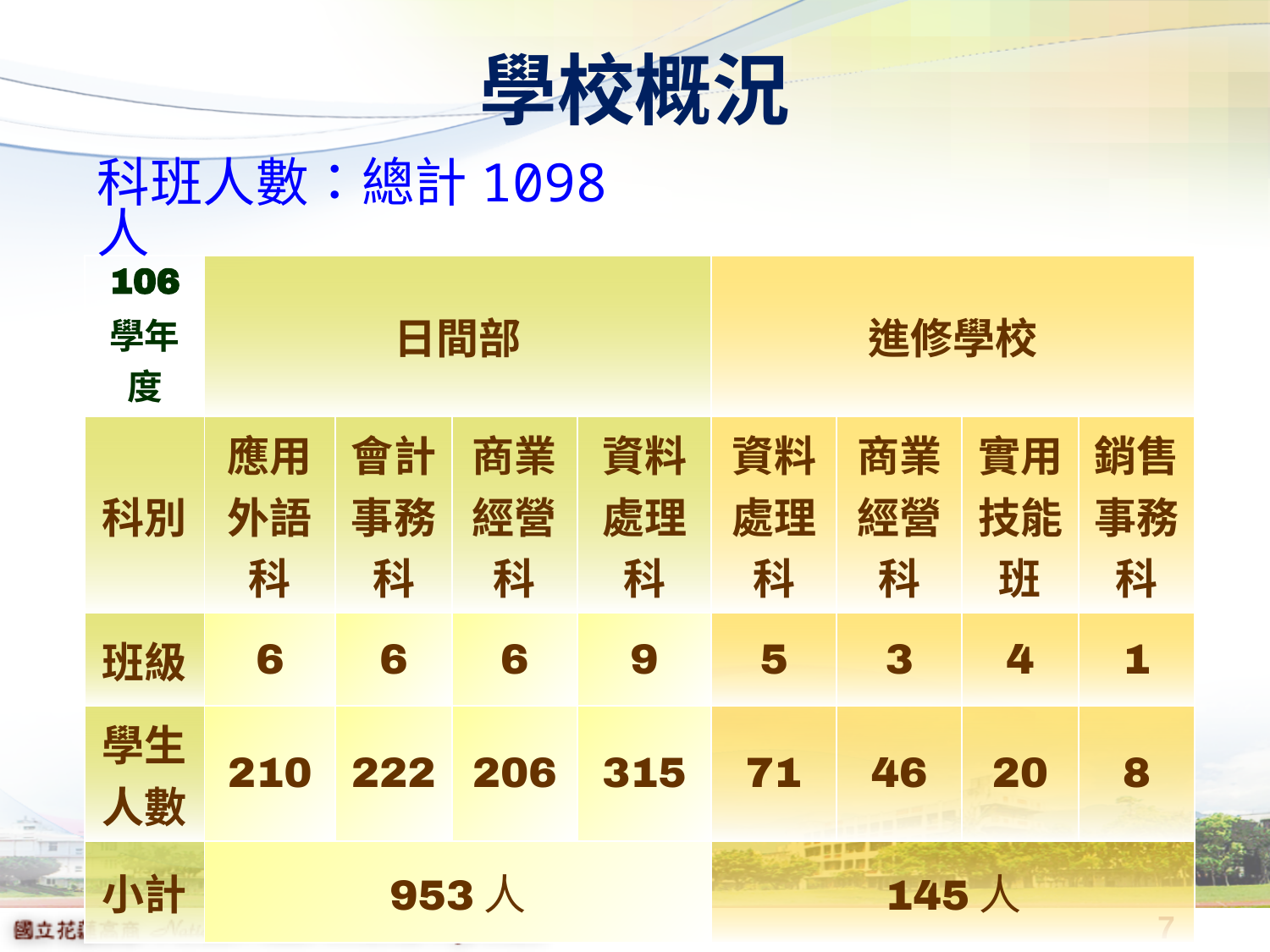

# 學校概況
科班人數：總計1098人
| 106 學年度 | 日間部 |  |  |  | 進修學校 |  |  |  |
| --- | --- | --- | --- | --- | --- | --- | --- | --- |
| 科別 | 應用 外語科 | 會計 事務科 | 商業 經營科 | 資料處理科 | 資料 處理科 | 商業 經營科 | 實用技能班 | 銷售事務科 |
| 班級 | 6 | 6 | 6 | 9 | 5 | 3 | 4 | 1 |
| 學生 人數 | 210 | 222 | 206 | 315 | 71 | 46 | 20 | 8 |
| 小計 | 953人 |  |  |  | 145人 |  |  |  |